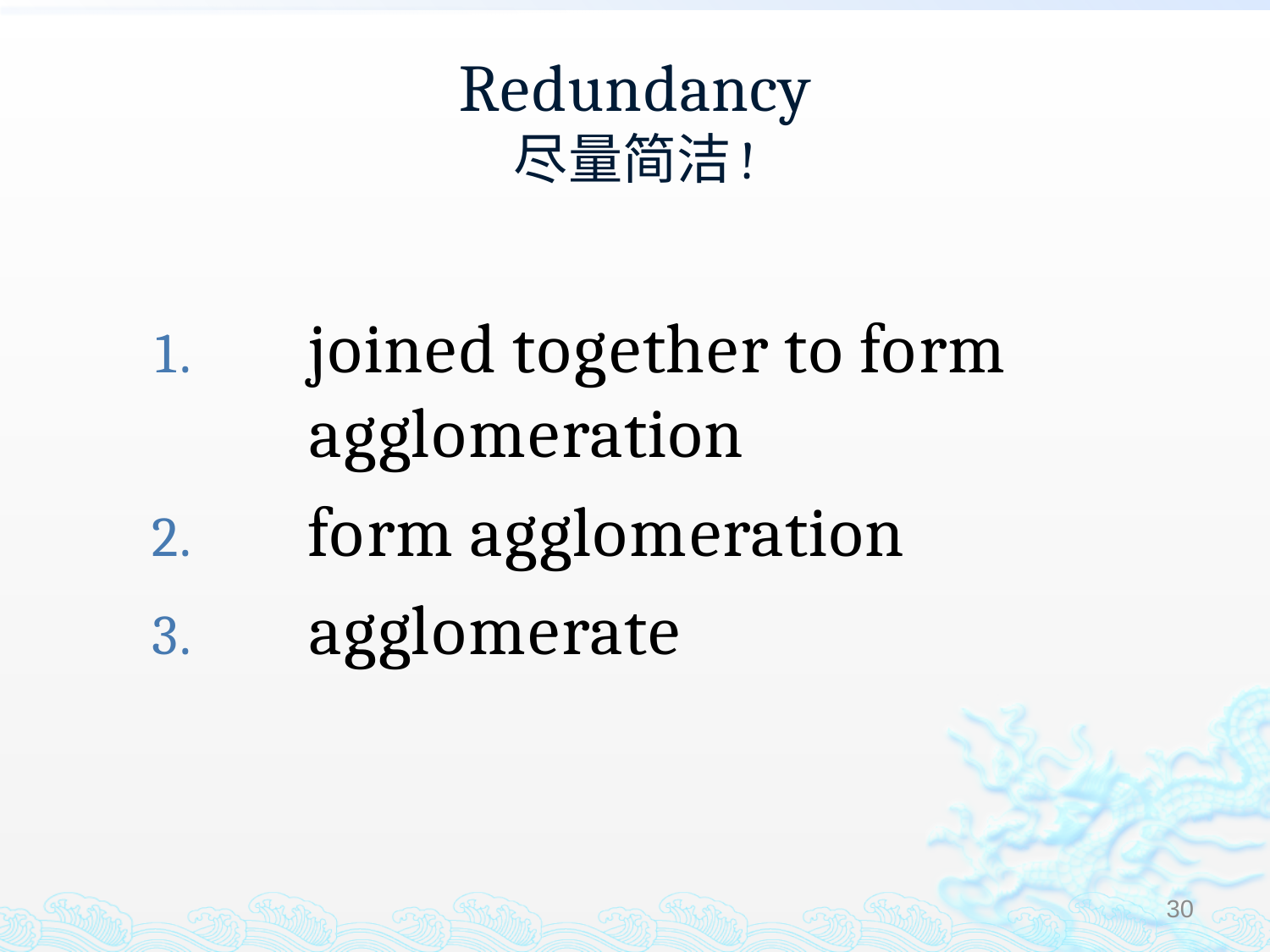

# Redundancy 尽量简洁!
joined together to form agglomeration
form agglomeration
agglomerate
30